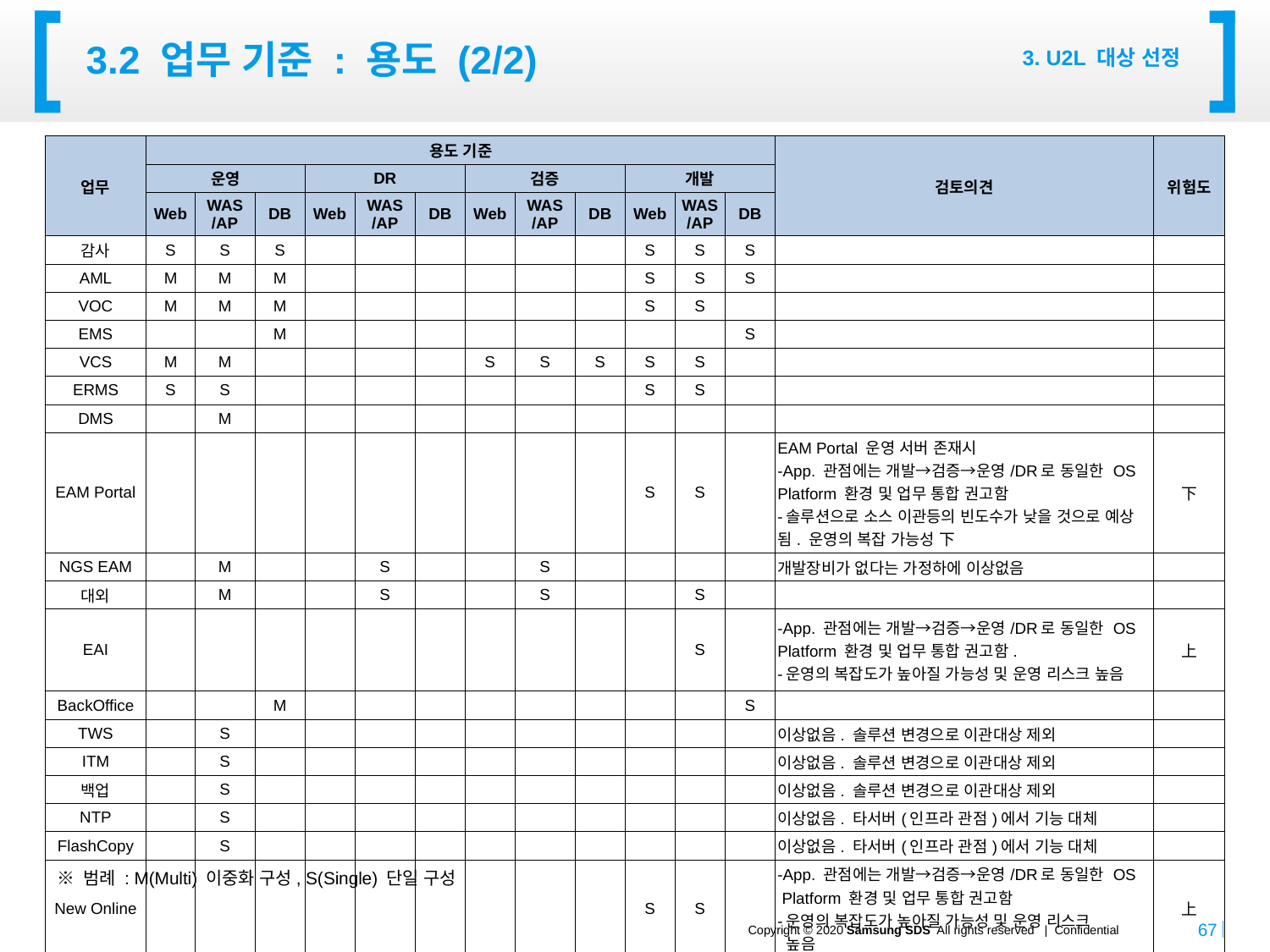

# 3.2 업무 기준 : 용도 (2/2)
3. U2L 대상 선정
| 업무 | 용도 기준 |  |  |  |  |  |  |  |  |  |  |  | 검토의견 | 위험도 |
| --- | --- | --- | --- | --- | --- | --- | --- | --- | --- | --- | --- | --- | --- | --- |
|  | 운영 |  |  | DR |  |  | 검증 |  |  | 개발 |  |  |  |  |
|  | Web | WAS /AP | DB | Web | WAS /AP | DB | Web | WAS /AP | DB | Web | WAS /AP | DB |  |  |
| 감사 | S | S | S |  |  |  |  |  |  | S | S | S |  |  |
| AML | M | M | M |  |  |  |  |  |  | S | S | S |  |  |
| VOC | M | M | M |  |  |  |  |  |  | S | S |  |  |  |
| EMS |  |  | M |  |  |  |  |  |  |  |  | S |  |  |
| VCS | M | M |  |  |  |  | S | S | S | S | S |  |  |  |
| ERMS | S | S |  |  |  |  |  |  |  | S | S |  |  |  |
| DMS |  | M |  |  |  |  |  |  |  |  |  |  |  |  |
| EAM Portal |  |  |  |  |  |  |  |  |  | S | S |  | EAM Portal 운영 서버 존재시 -App. 관점에는 개발→검증→운영/DR로 동일한 OS Platform 환경 및 업무 통합 권고함 -솔루션으로 소스 이관등의 빈도수가 낮을 것으로 예상됨. 운영의 복잡 가능성 下 | 下 |
| NGS EAM |  | M |  |  | S |  |  | S |  |  |  |  | 개발장비가 없다는 가정하에 이상없음 |  |
| 대외 |  | M |  |  | S |  |  | S |  |  | S |  |  |  |
| EAI |  |  |  |  |  |  |  |  |  |  | S |  | -App. 관점에는 개발→검증→운영/DR로 동일한 OS Platform 환경 및 업무 통합 권고함. -운영의 복잡도가 높아질 가능성 및 운영 리스크 높음 | 上 |
| BackOffice |  |  | M |  |  |  |  |  |  |  |  | S |  |  |
| TWS |  | S |  |  |  |  |  |  |  |  |  |  | 이상없음. 솔루션 변경으로 이관대상 제외 |  |
| ITM |  | S |  |  |  |  |  |  |  |  |  |  | 이상없음. 솔루션 변경으로 이관대상 제외 |  |
| 백업 |  | S |  |  |  |  |  |  |  |  |  |  | 이상없음. 솔루션 변경으로 이관대상 제외 |  |
| NTP |  | S |  |  |  |  |  |  |  |  |  |  | 이상없음. 타서버(인프라 관점)에서 기능 대체 |  |
| FlashCopy |  | S |  |  |  |  |  |  |  |  |  |  | 이상없음. 타서버(인프라 관점)에서 기능 대체 |  |
| New Online |  |  |  |  |  |  |  |  |  | S | S |  | -App. 관점에는 개발→검증→운영/DR로 동일한 OS Platform 환경 및 업무 통합 권고함 -운영의 복잡도가 높아질 가능성 및 운영 리스크 높음 | 上 |
※ 범례 : M(Multi) 이중화 구성, S(Single) 단일 구성